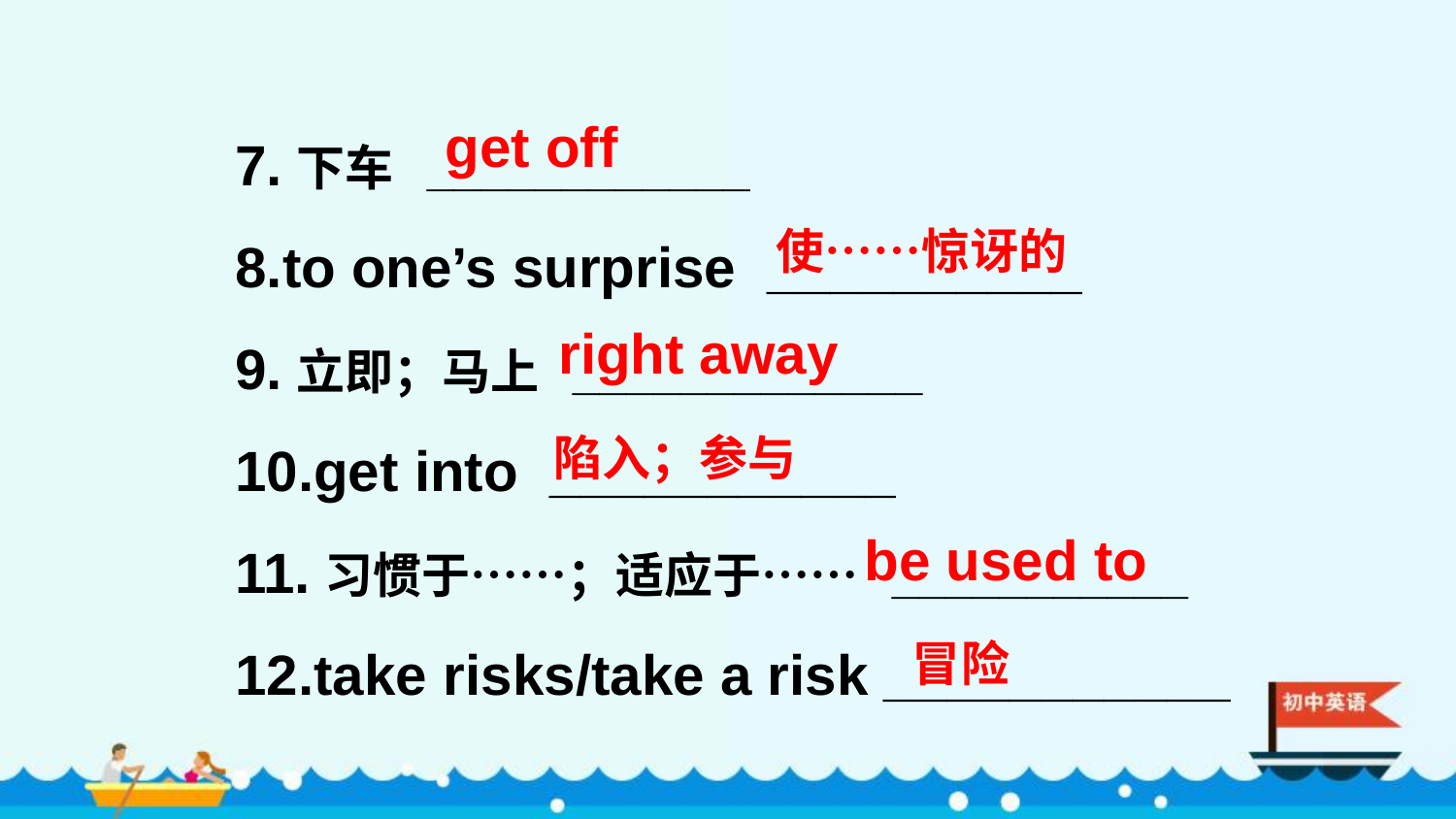

7.下车  ____________
8.to one’s surprise  __________
9.立即；马上  _____________
10.get into  ___________
11.习惯于……；适应于……  ___________
12.take risks/take a risk ___________
get off
使……惊讶的
right away
陷入；参与
be used to
冒险